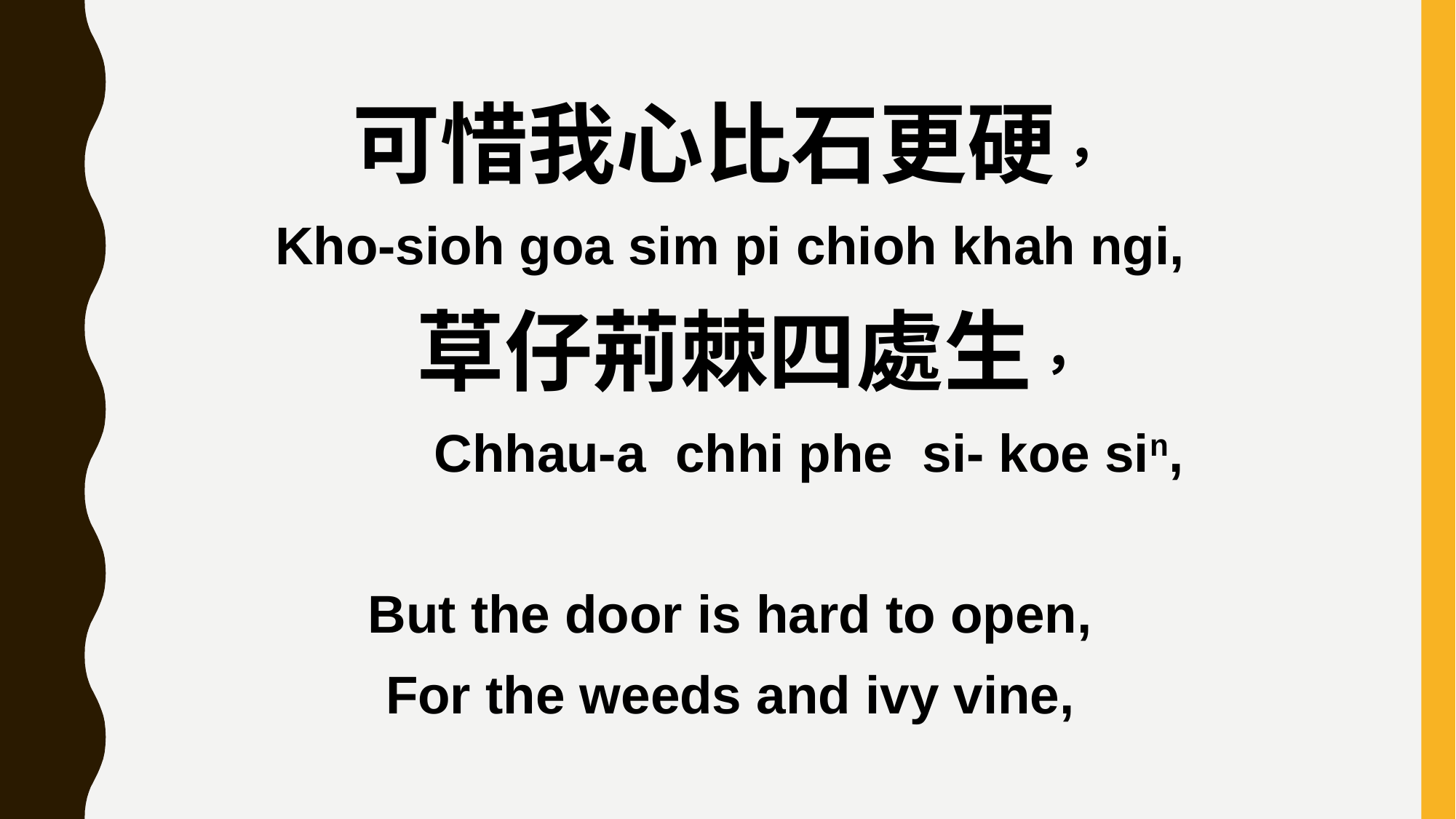

可惜我心比石更硬，
Kho-sioh goa sim pi chioh khah ngi,
 草仔荊棘四處生，
                Chhau-a  chhi phe  si- koe sin,

But the door is hard to open,
For the weeds and ivy vine,